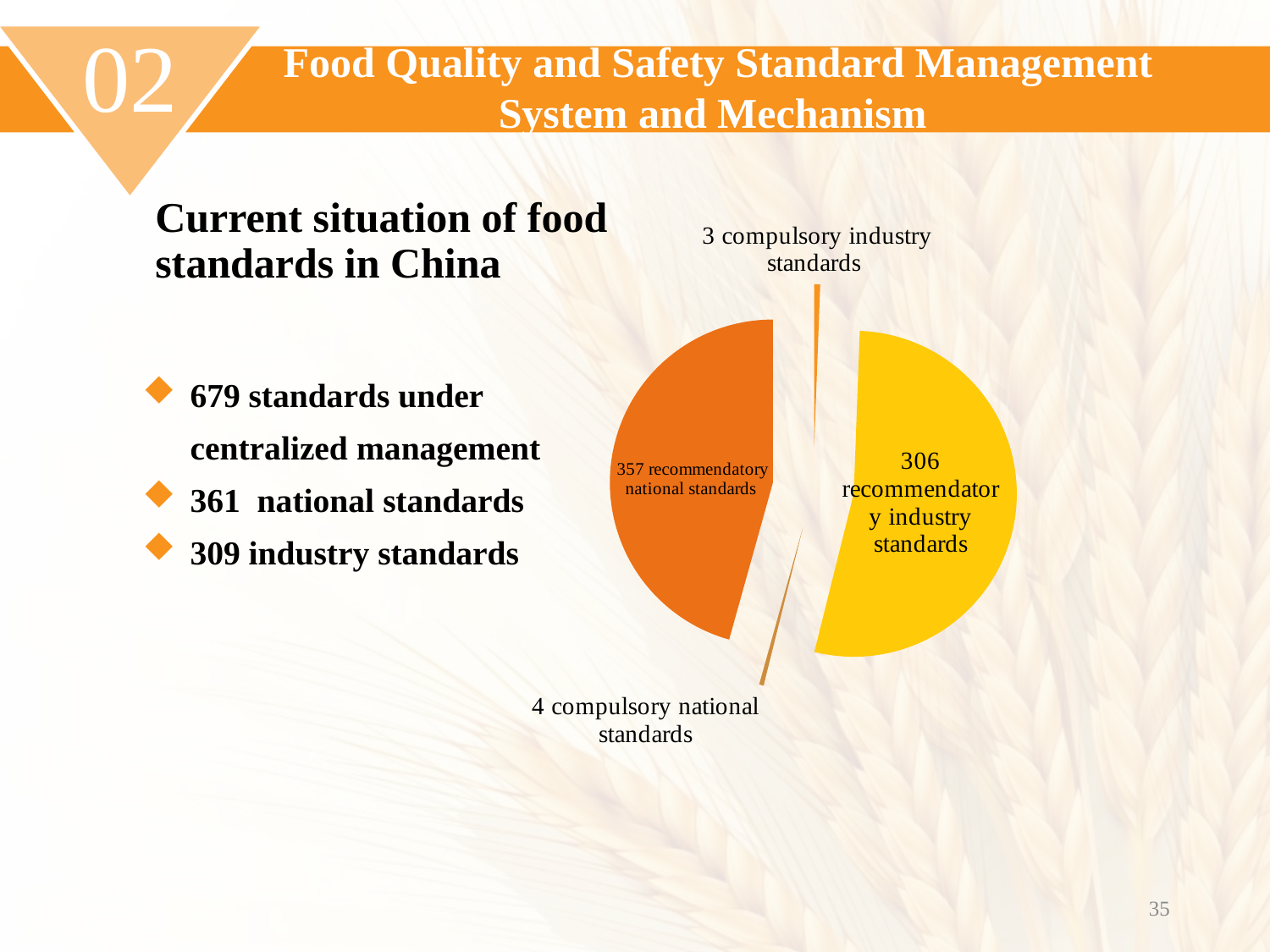

02
Food Quality and Safety Standard Management System and Mechanism

### Chart

| Category | 销售额 |
|---|---|
| 强制性国家标准 | 4.0 |
| 推荐性国家标准 | 357.0 |
| 强制性行业标准 | 3.0 |
| 推荐性行业标准 | 306.0 |
# Current situation of food standards in China
679 standards under centralized management
361  national standards
309 industry standards
35